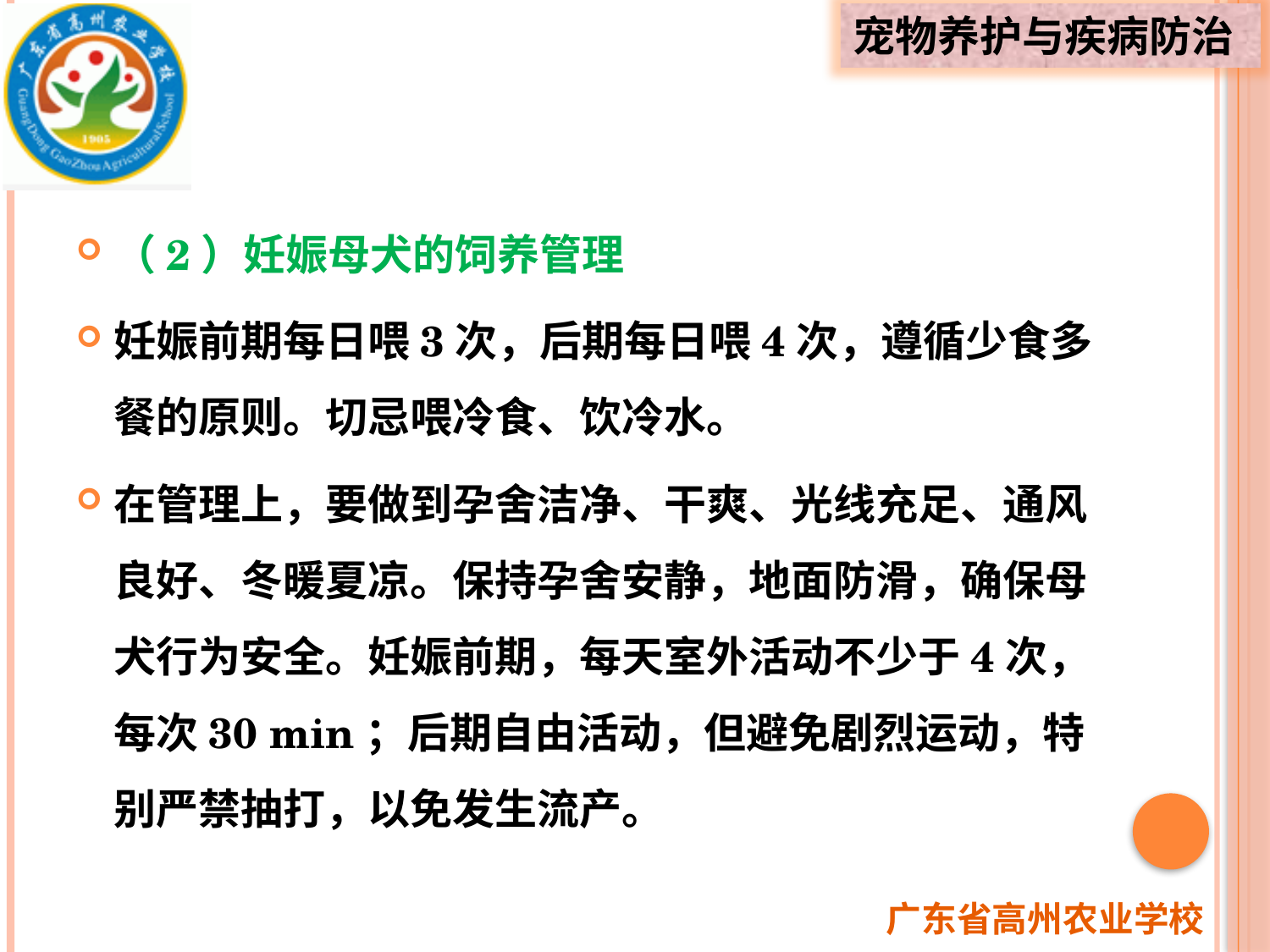

（2）妊娠母犬的饲养管理
妊娠前期每日喂3次，后期每日喂4次，遵循少食多餐的原则。切忌喂冷食、饮冷水。
在管理上，要做到孕舍洁净、干爽、光线充足、通风良好、冬暖夏凉。保持孕舍安静，地面防滑，确保母犬行为安全。妊娠前期，每天室外活动不少于4次，每次30 min；后期自由活动，但避免剧烈运动，特别严禁抽打，以免发生流产。